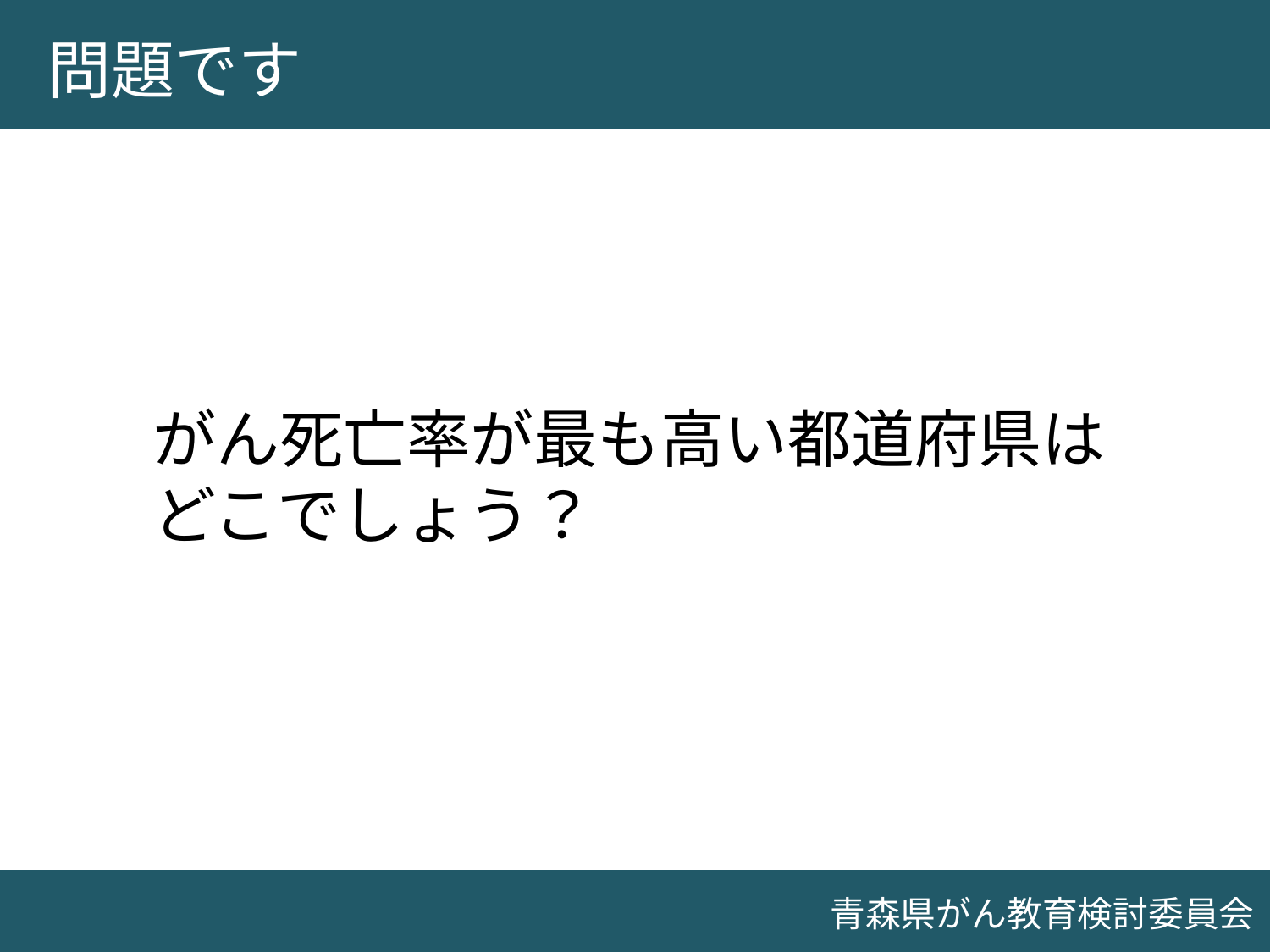

問題です
がん死亡率が最も高い都道府県はどこでしょう？

青森県がん教育検討委員会